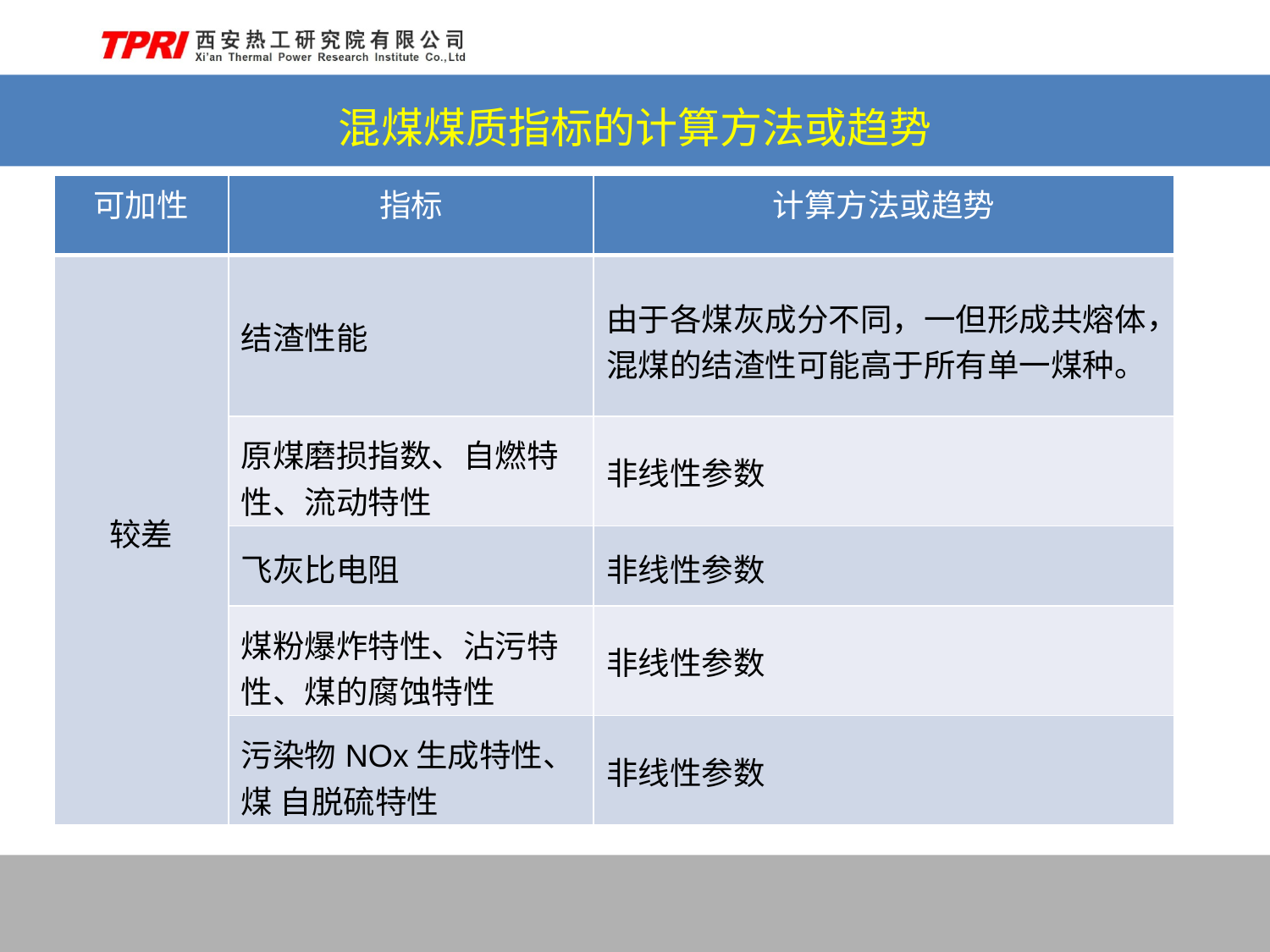

# 混煤煤质指标的计算方法或趋势
| 可加性 | 指标 | 计算方法或趋势 |
| --- | --- | --- |
| 较差 | 结渣性能 | 由于各煤灰成分不同，一但形成共熔体 混煤的结渣性可能高于所有单一煤种。 |
|  | 原煤磨损指数、自燃特 性、流动特性 | 非线性参数 |
|  | 飞灰比电阻 | 非线性参数 |
|  | 煤粉爆炸特性、沾污特 性、煤的腐蚀特性 | 非线性参数 |
|  | 污染物NOx生成特性、煤 自脱硫特性 | 非线性参数 |
，